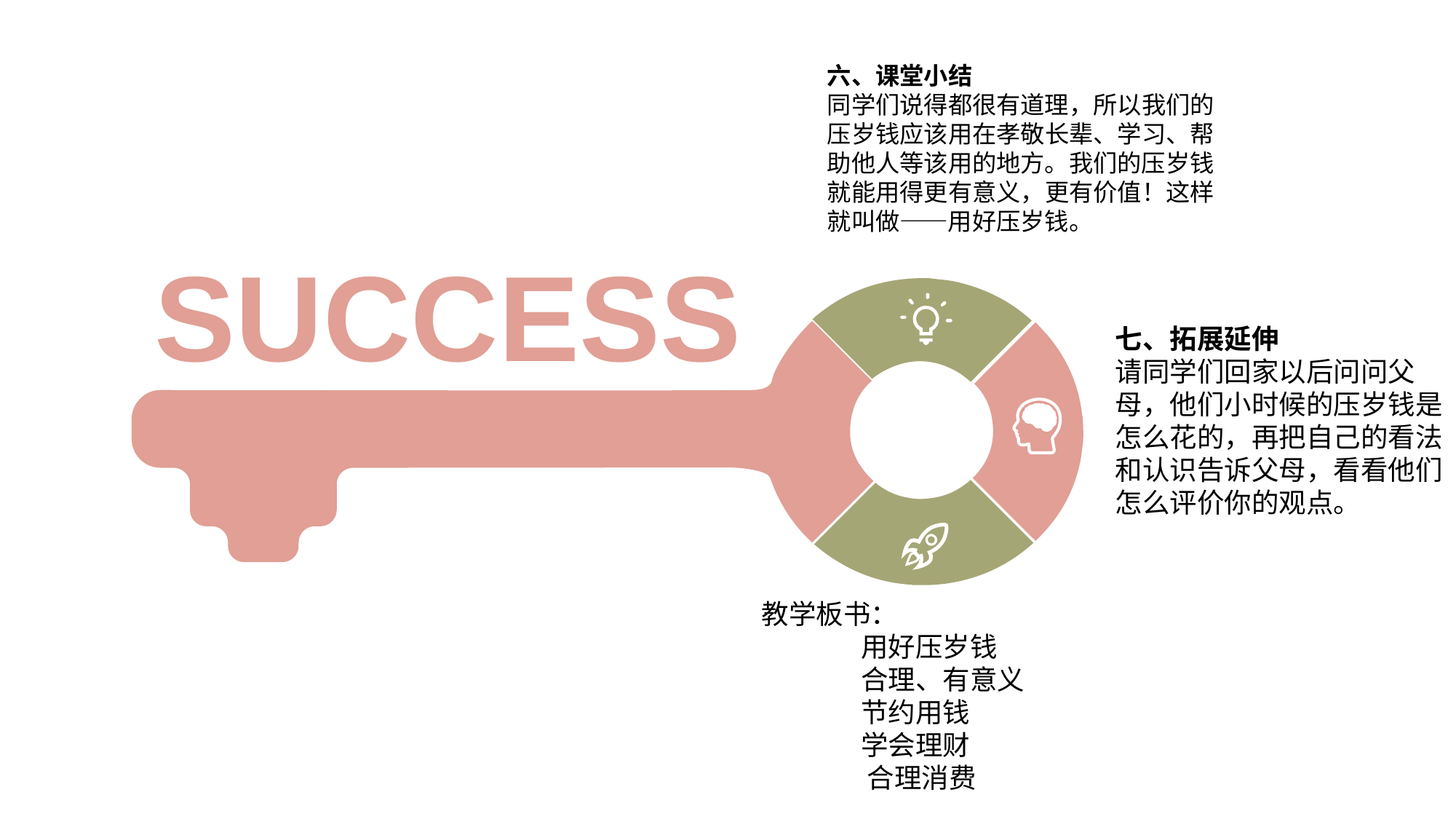

六、课堂小结
同学们说得都很有道理，所以我们的压岁钱应该用在孝敬长辈、学习、帮助他人等该用的地方。我们的压岁钱就能用得更有意义，更有价值！这样就叫做——用好压岁钱。

SUCCESS

七、拓展延伸
请同学们回家以后问问父母，他们小时候的压岁钱是怎么花的，再把自己的看法和认识告诉父母，看看他们怎么评价你的观点。

教学板书：
               用好压岁钱
               合理、有意义
               节约用钱
               学会理财
                合理消费